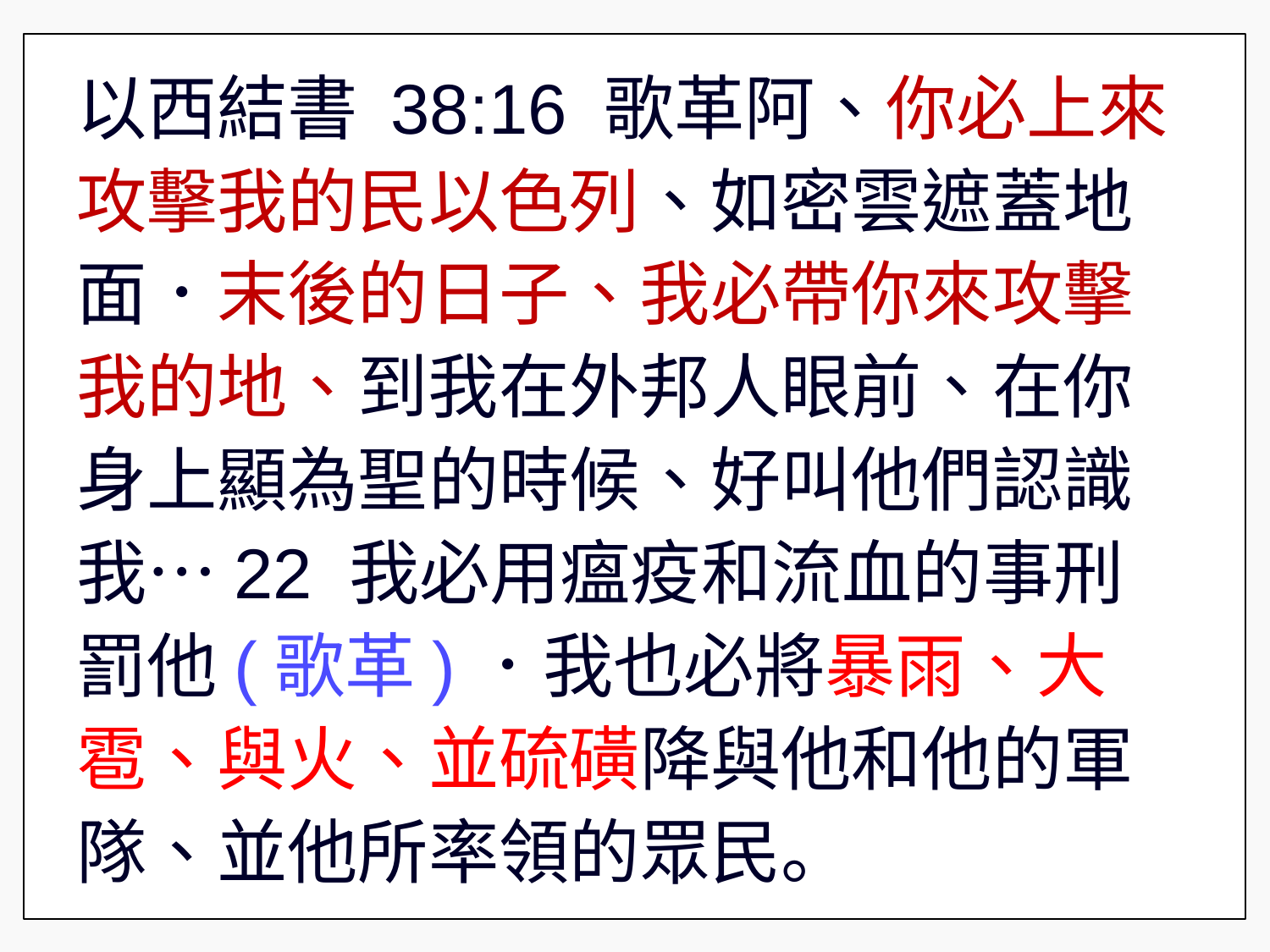

以西結書 38:16 歌革阿、你必上來攻擊我的民以色列、如密雲遮蓋地面．末後的日子、我必帶你來攻擊我的地、到我在外邦人眼前、在你身上顯為聖的時候、好叫他們認識我…22 我必用瘟疫和流血的事刑罰他(歌革)．我也必將暴雨、大雹、與火、並硫磺降與他和他的軍隊、並他所率領的眾民。